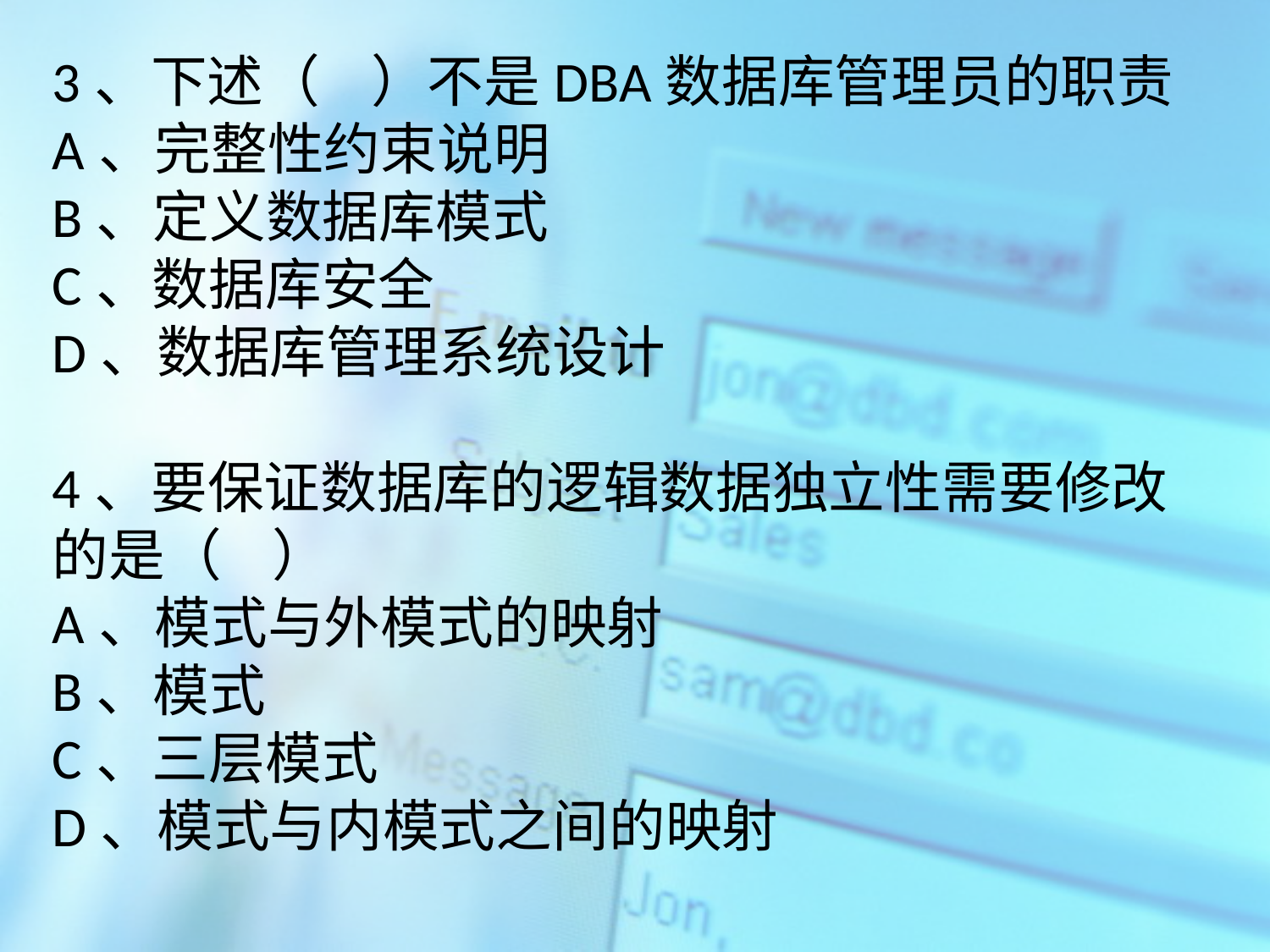

3、下述（    ）不是DBA数据库管理员的职责
A、完整性约束说明
B、定义数据库模式
C、数据库安全
D、数据库管理系统设计

4、要保证数据库的逻辑数据独立性需要修改的是（    ）
A、模式与外模式的映射
B、模式
C、三层模式
D、模式与内模式之间的映射